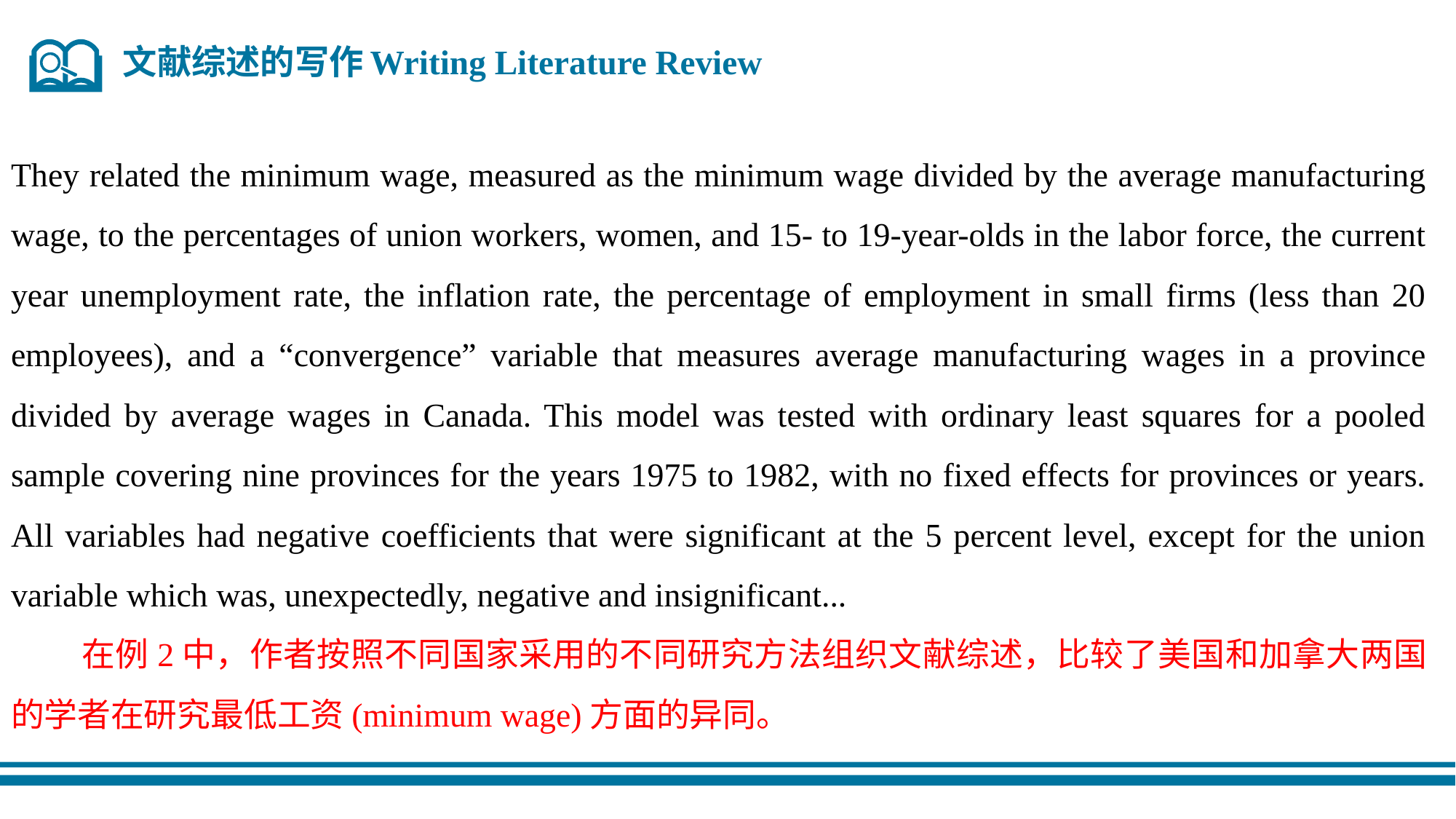

文献综述的写作Writing Literature Review
They related the minimum wage, measured as the minimum wage divided by the average manufacturing wage, to the percentages of union workers, women, and 15- to 19-year-olds in the labor force, the current year unemployment rate, the inflation rate, the percentage of employment in small firms (less than 20 employees), and a “convergence” variable that measures average manufacturing wages in a province divided by average wages in Canada. This model was tested with ordinary least squares for a pooled sample covering nine provinces for the years 1975 to 1982, with no fixed effects for provinces or years. All variables had negative coefficients that were significant at the 5 percent level, except for the union variable which was, unexpectedly, negative and insignificant...
        在例2中，作者按照不同国家采用的不同研究方法组织文献综述，比较了美国和加拿大两国的学者在研究最低工资(minimum wage)方面的异同。